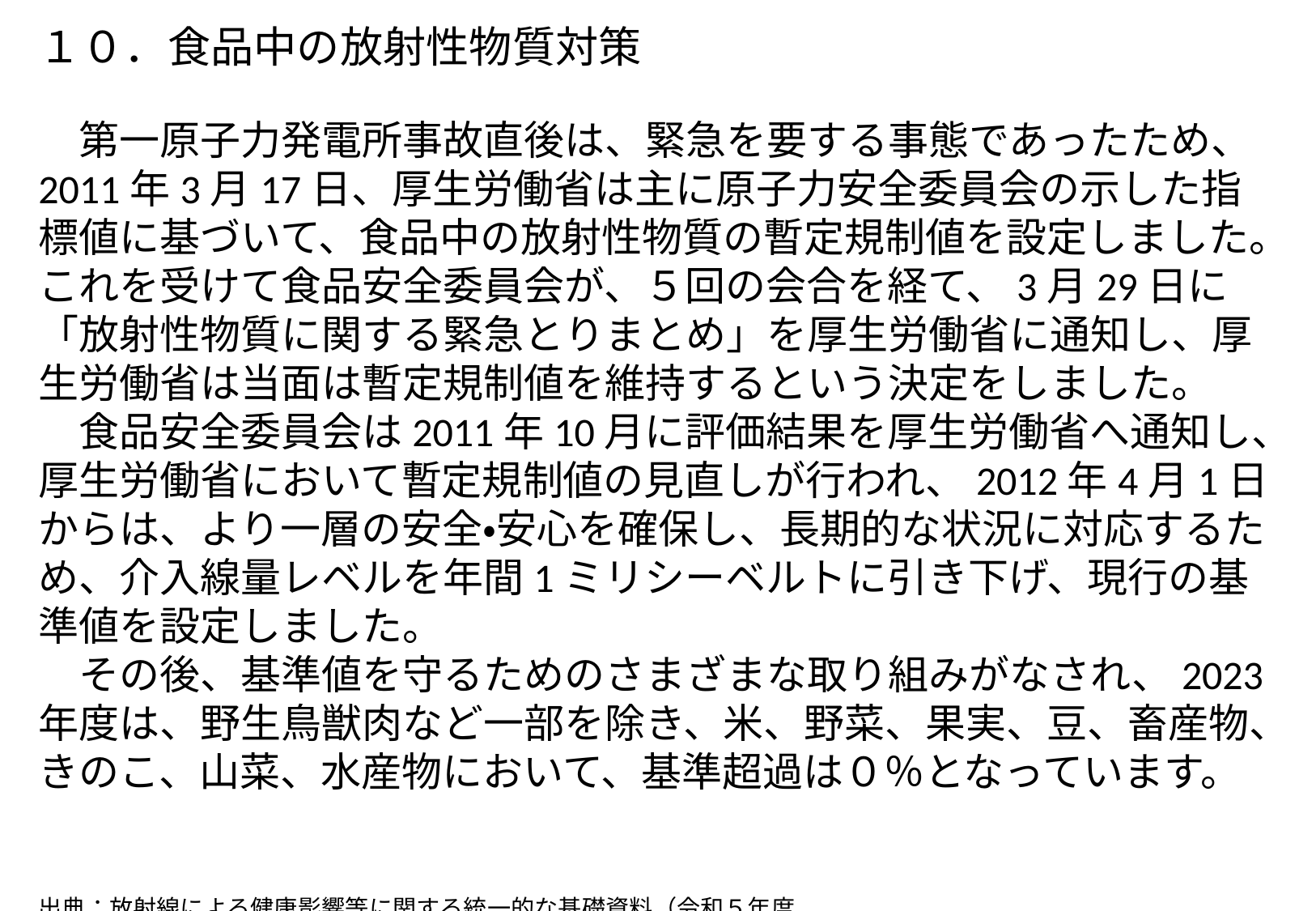

１０．食品中の放射性物質対策
　第一原子力発電所事故直後は、緊急を要する事態であったため、2011年3月17日、厚生労働省は主に原子力安全委員会の示した指標値に基づいて、食品中の放射性物質の暫定規制値を設定しました。これを受けて食品安全委員会が、５回の会合を経て、3月29日に「放射性物質に関する緊急とりまとめ」を厚生労働省に通知し、厚生労働省は当面は暫定規制値を維持するという決定をしました。
　食品安全委員会は2011年10月に評価結果を厚生労働省へ通知し、厚生労働省において暫定規制値の見直しが行われ、2012年4月1日からは、より一層の安全・安心を確保し、長期的な状況に対応するため、介入線量レベルを年間1ミリシーベルトに引き下げ、現行の基準値を設定しました。
　その後、基準値を守るためのさまざまな取り組みがなされ、2023年度は、野生鳥獣肉など一部を除き、米、野菜、果実、豆、畜産物、きのこ、山菜、水産物において、基準超過は０％となっています。
出典：放射線による健康影響等に関する統一的な基礎資料（令和５年度版）